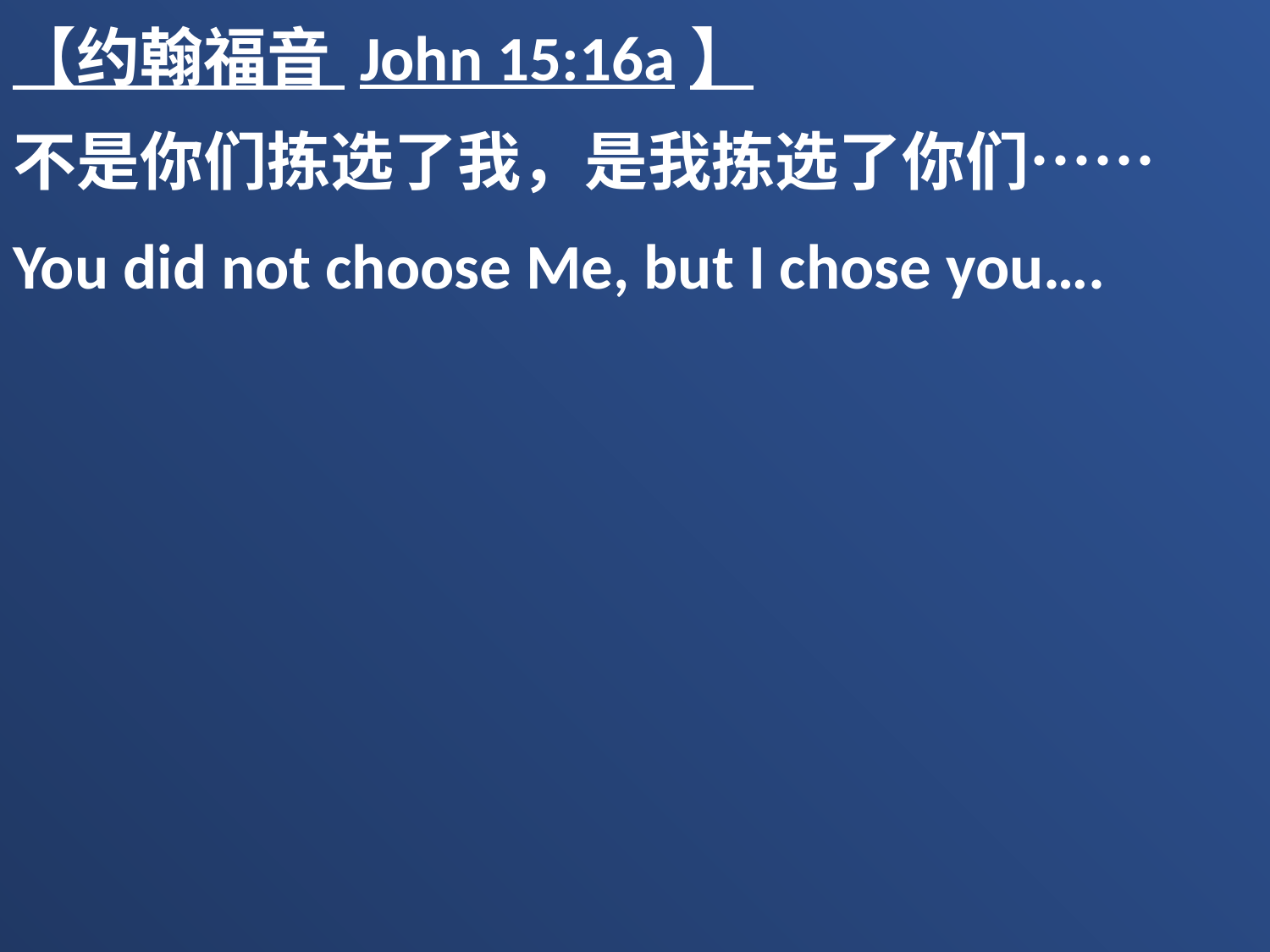

【约翰福音 John 15:16a】
不是你们拣选了我，是我拣选了你们……
You did not choose Me, but I chose you….